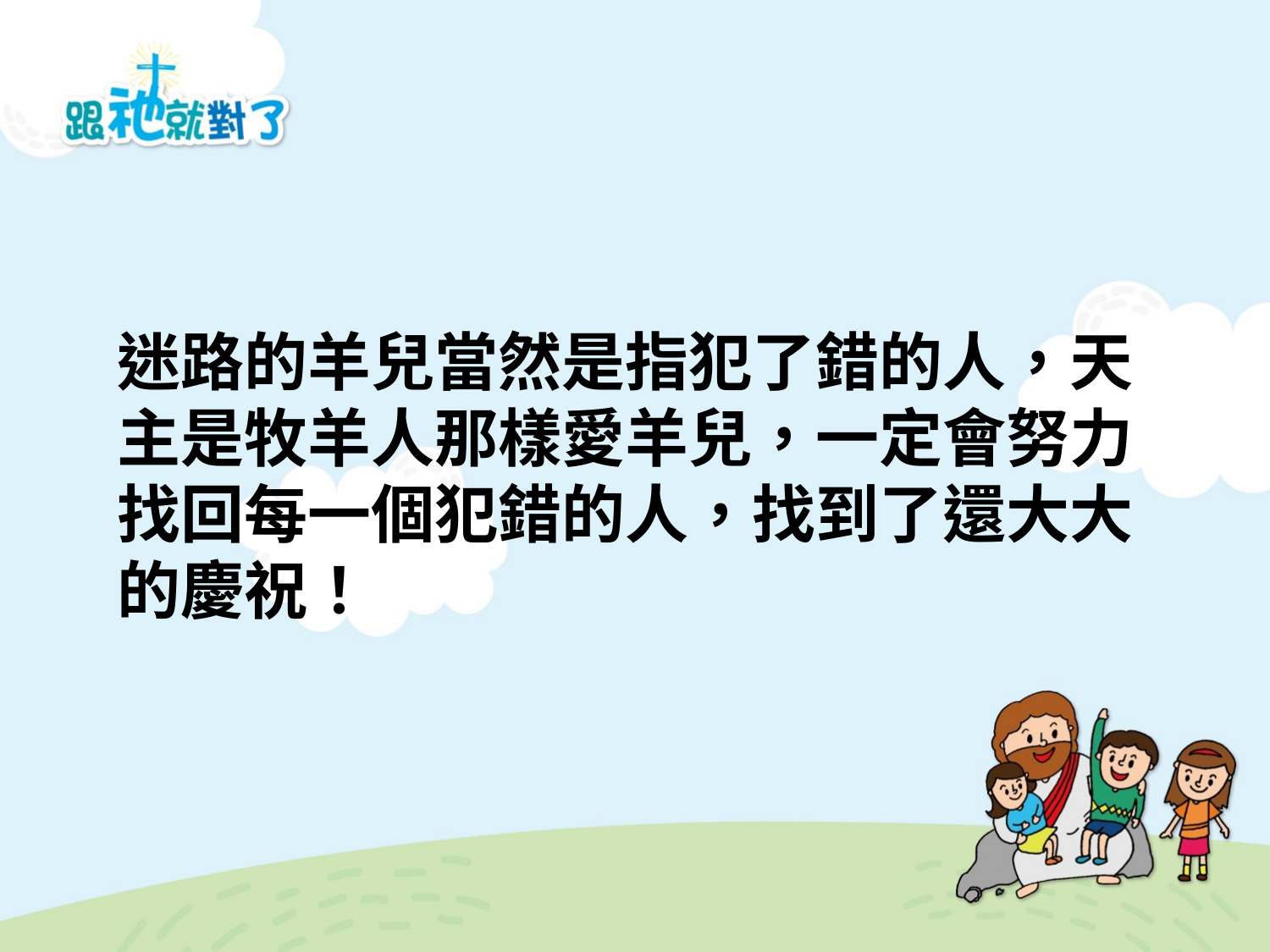

迷路的羊兒當然是指犯了錯的人，天主是牧羊人那樣愛羊兒，一定會努力找回每一個犯錯的人，找到了還大大的慶祝！